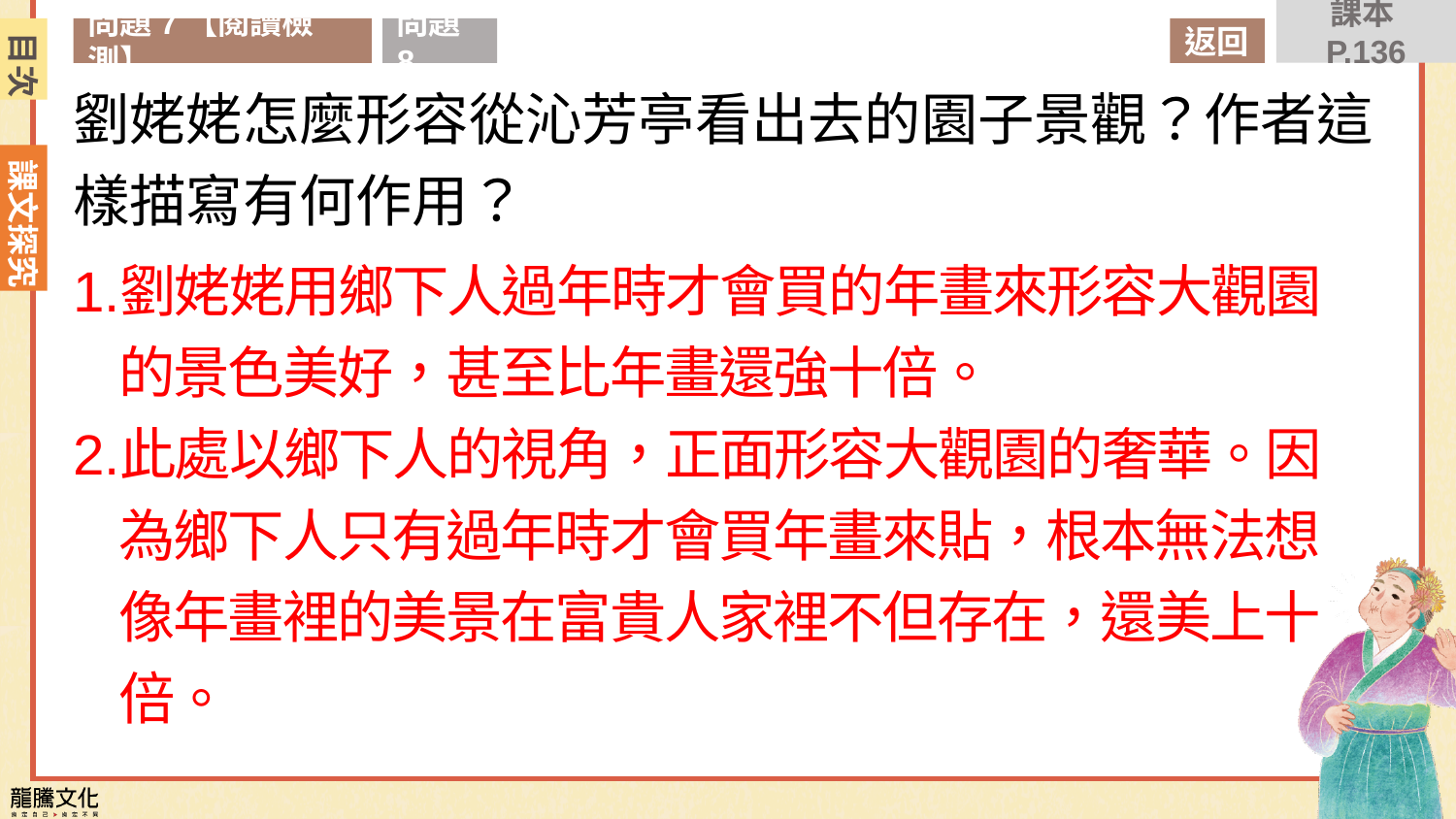

課本P.136
目次
問題7【閱讀檢測】
問題8
返回
劉姥姥怎麼形容從沁芳亭看出去的園子景觀？作者這樣描寫有何作用？
劉姥姥用鄉下人過年時才會買的年畫來形容大觀園的景色美好，甚至比年畫還強十倍。
此處以鄉下人的視角，正面形容大觀園的奢華。因為鄉下人只有過年時才會買年畫來貼，根本無法想像年畫裡的美景在富貴人家裡不但存在，還美上十倍。